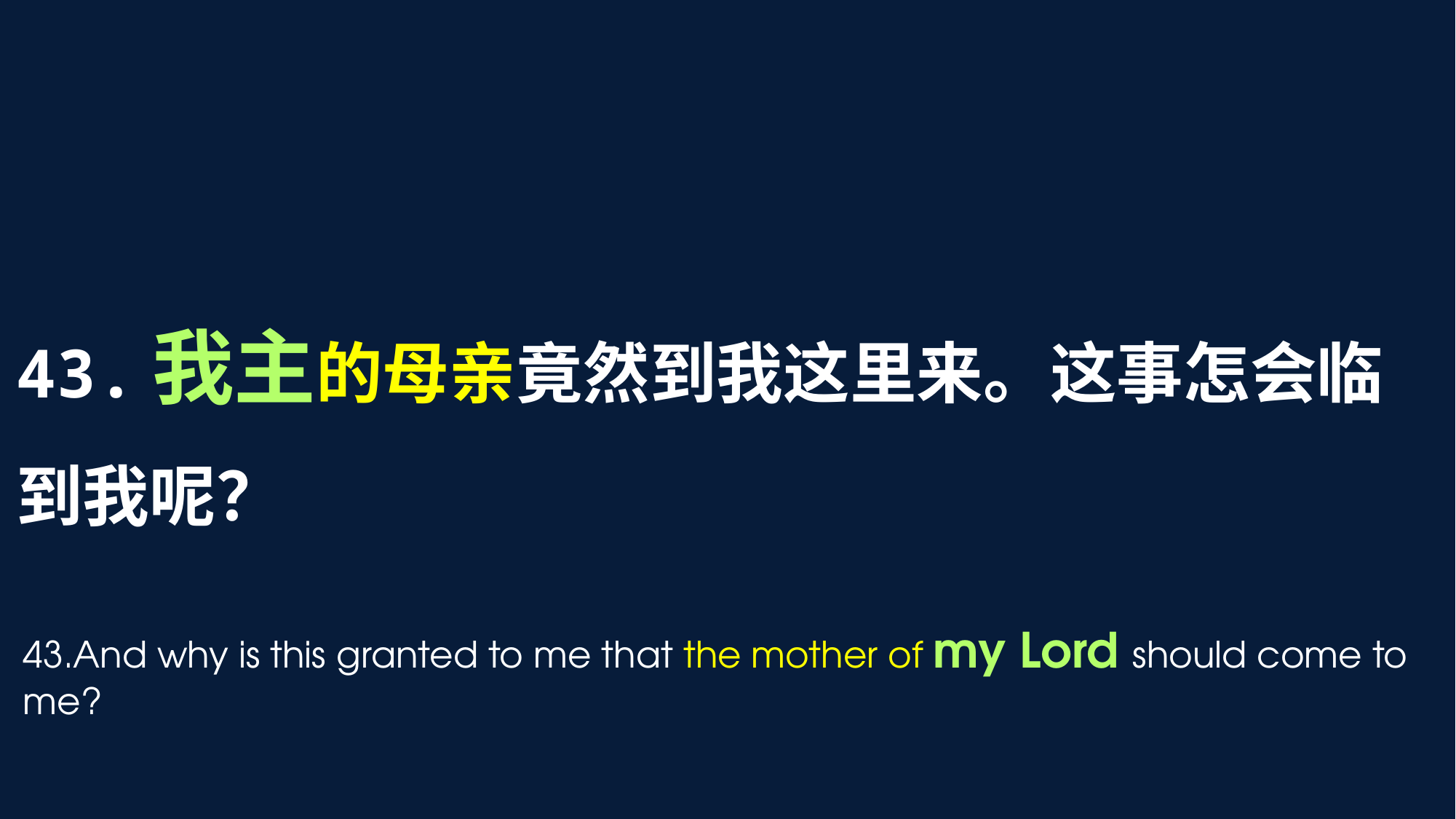

43.我主的母亲竟然到我这里来。这事怎会临到我呢？

43.And why is this granted to me that the mother of my Lord should come to me?